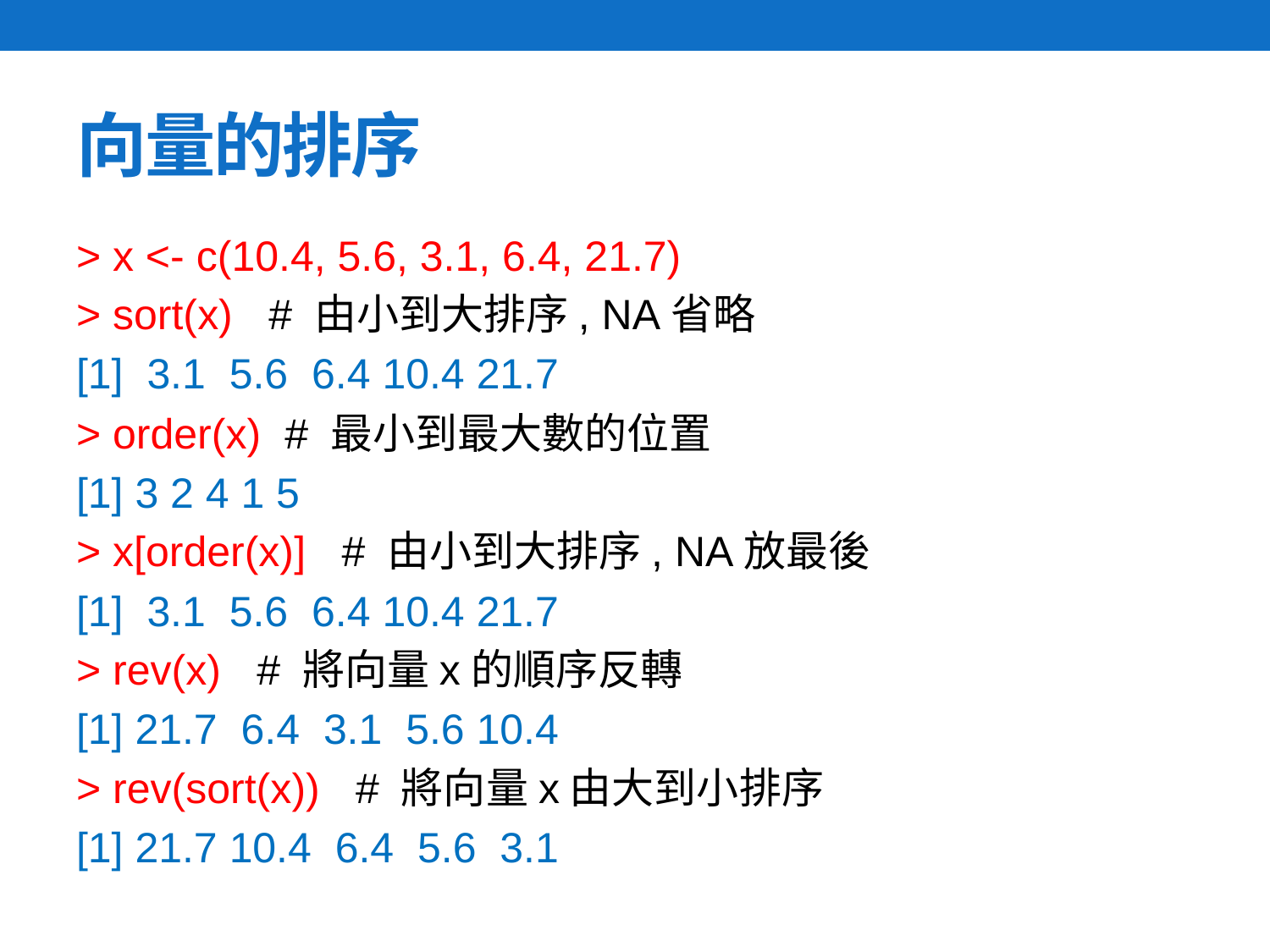

# 向量的排序
> x <- c(10.4, 5.6, 3.1, 6.4, 21.7)
> sort(x)   # 由小到大排序, NA省略
[1]  3.1  5.6  6.4 10.4 21.7
> order(x)  # 最小到最大數的位置
[1] 3 2 4 1 5
> x[order(x)]   # 由小到大排序, NA放最後
[1]  3.1  5.6  6.4 10.4 21.7
> rev(x)   # 將向量x的順序反轉
[1] 21.7  6.4  3.1  5.6 10.4
> rev(sort(x))   # 將向量x由大到小排序
[1] 21.7 10.4  6.4  5.6  3.1